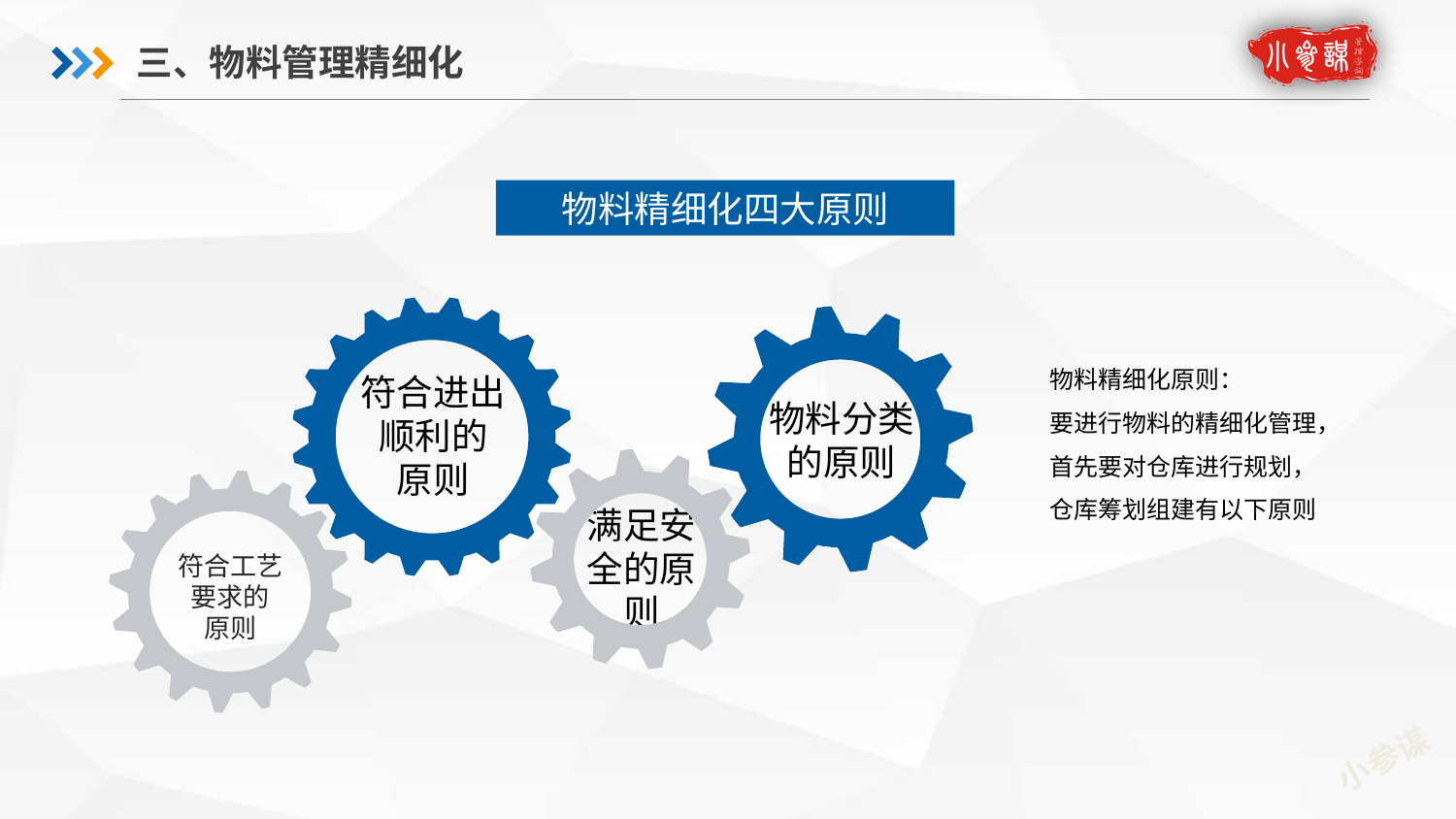

三、物料管理精细化
物料精细化四大原则

物料精细化原则：
要进行物料的精细化管理，首先要对仓库进行规划，仓库筹划组建有以下原则
符合进出顺利的
原则
物料分类的原则

满足安全的原则
符合工艺要求的
原则